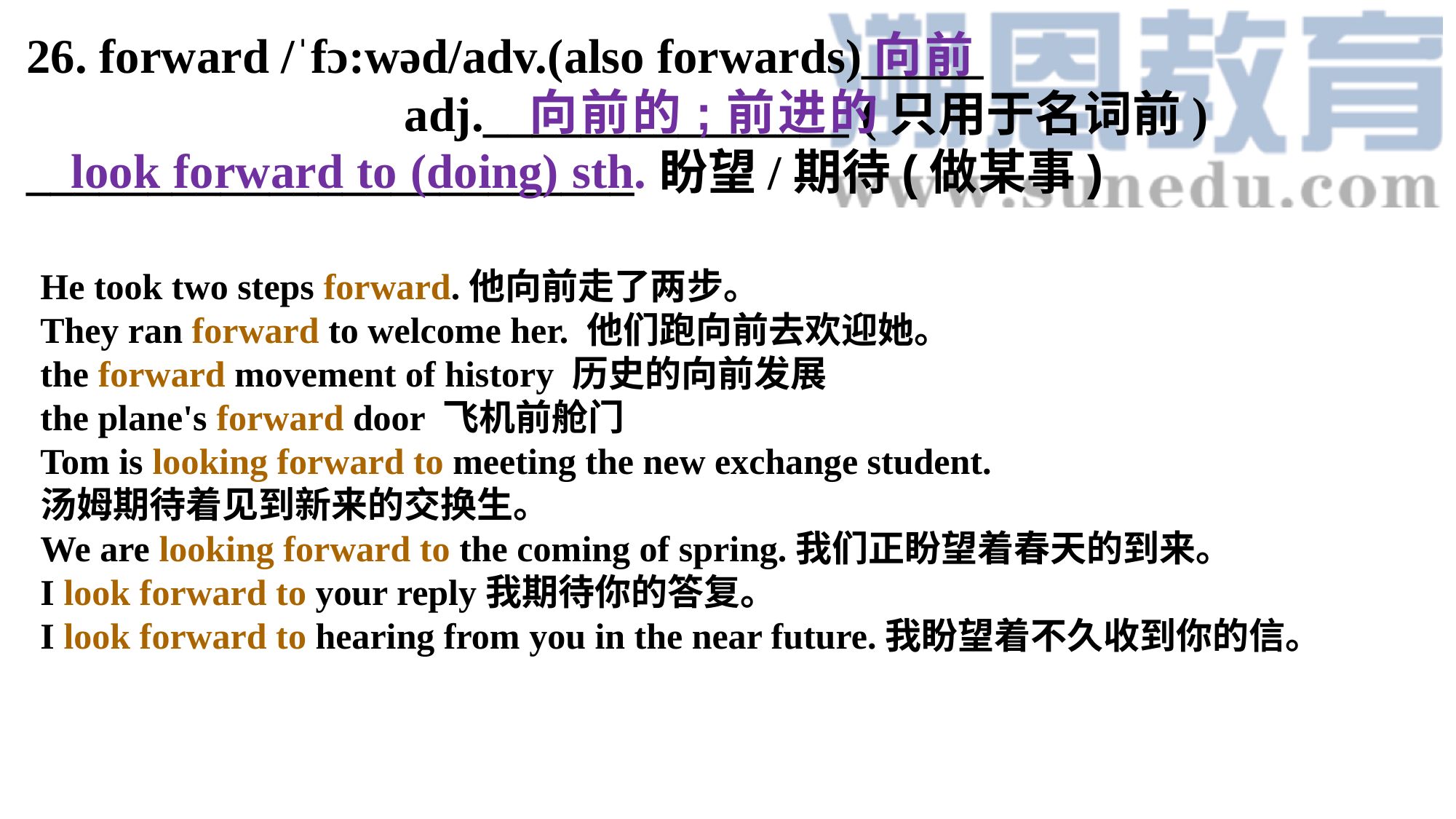

26. forward /ˈfɔ:wəd/adv.(also forwards)_____                               adj._______________ (只用于名词前)_________________________ 盼望/期待(做某事)
向前
向前的;前进的
look forward to (doing) sth.
He took two steps forward.他向前走了两步。They ran forward to welcome her. 他们跑向前去欢迎她。
the forward movement of history 历史的向前发展the plane's forward door 飞机前舱门Tom is looking forward to meeting the new exchange student.
汤姆期待着见到新来的交换生。We are looking forward to the coming of spring.我们正盼望着春天的到来。I look forward to your reply我期待你的答复。I look forward to hearing from you in the near future.我盼望着不久收到你的信。